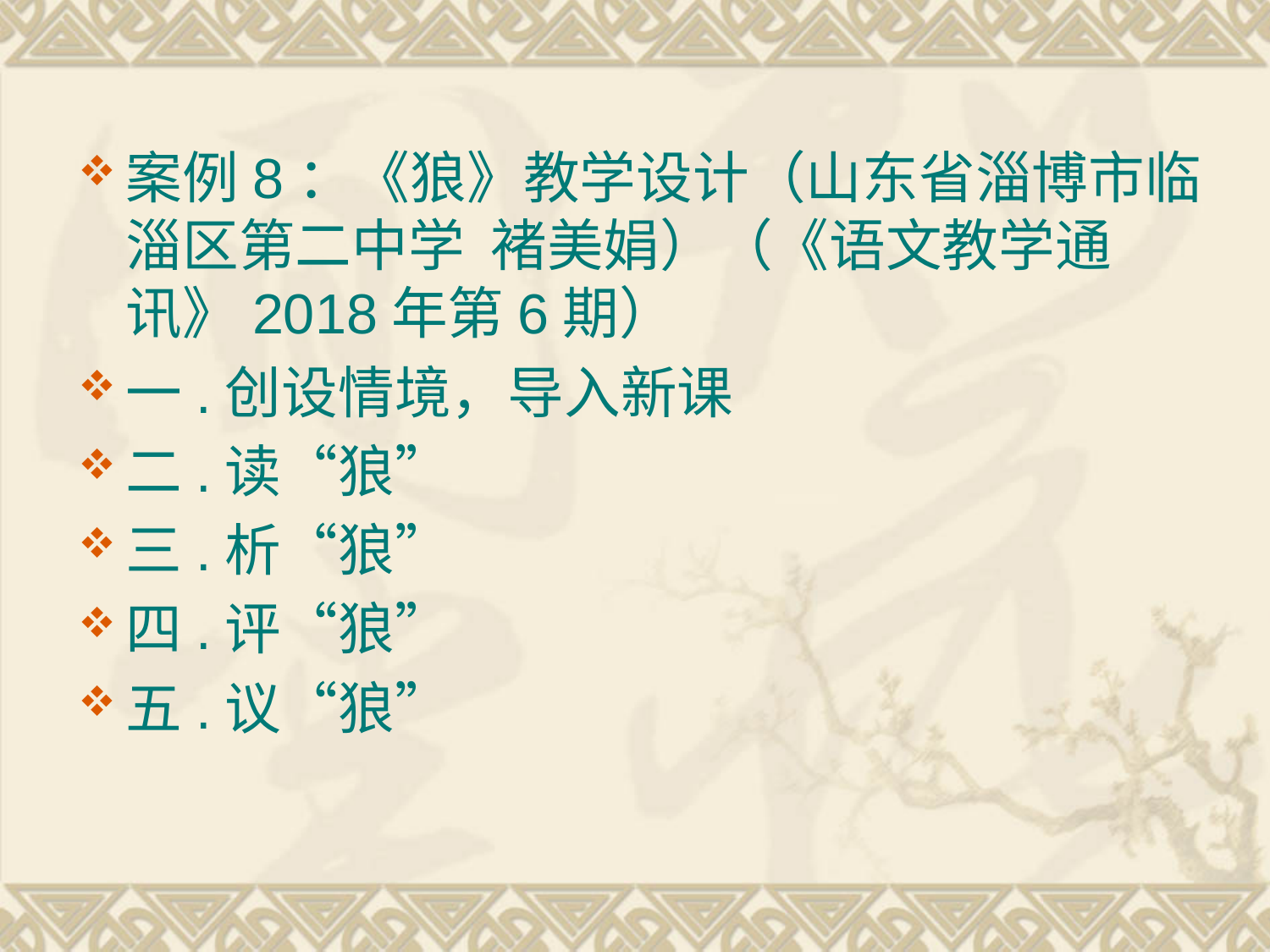

案例8：《狼》教学设计（山东省淄博市临淄区第二中学  褚美娟）（《语文教学通讯》2018年第6期）
一.创设情境，导入新课
二.读“狼”
三.析“狼”
四.评“狼”
五.议“狼”